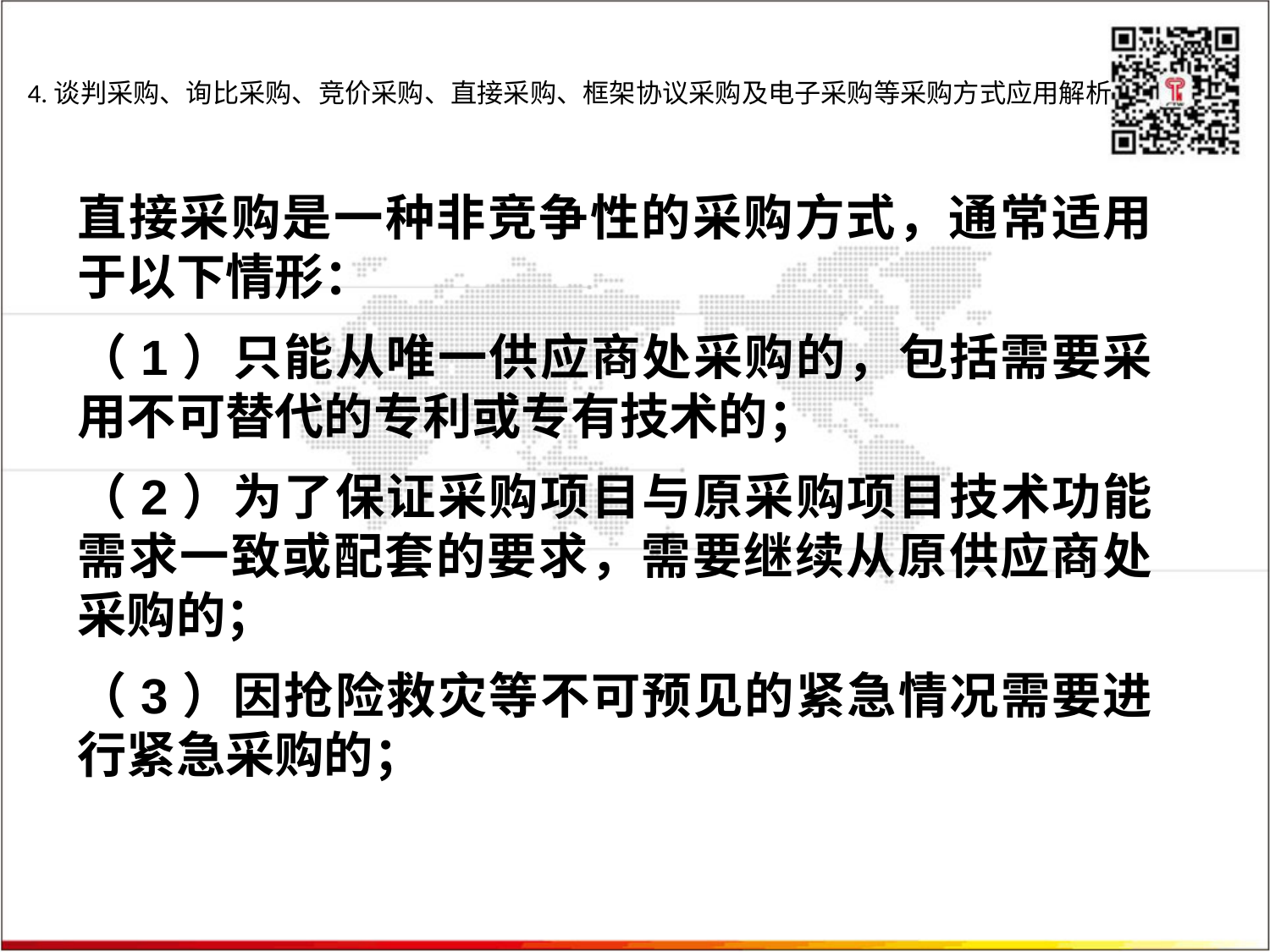

4.谈判采购、询比采购、竞价采购、直接采购、框架协议采购及电子采购等采购方式应用解析
直接采购是一种非竞争性的采购方式，通常适用于以下情形：
（1）只能从唯一供应商处采购的，包括需要采用不可替代的专利或专有技术的；
（2）为了保证采购项目与原采购项目技术功能需求一致或配套的要求，需要继续从原供应商处采购的；
（3）因抢险救灾等不可预见的紧急情况需要进行紧急采购的；